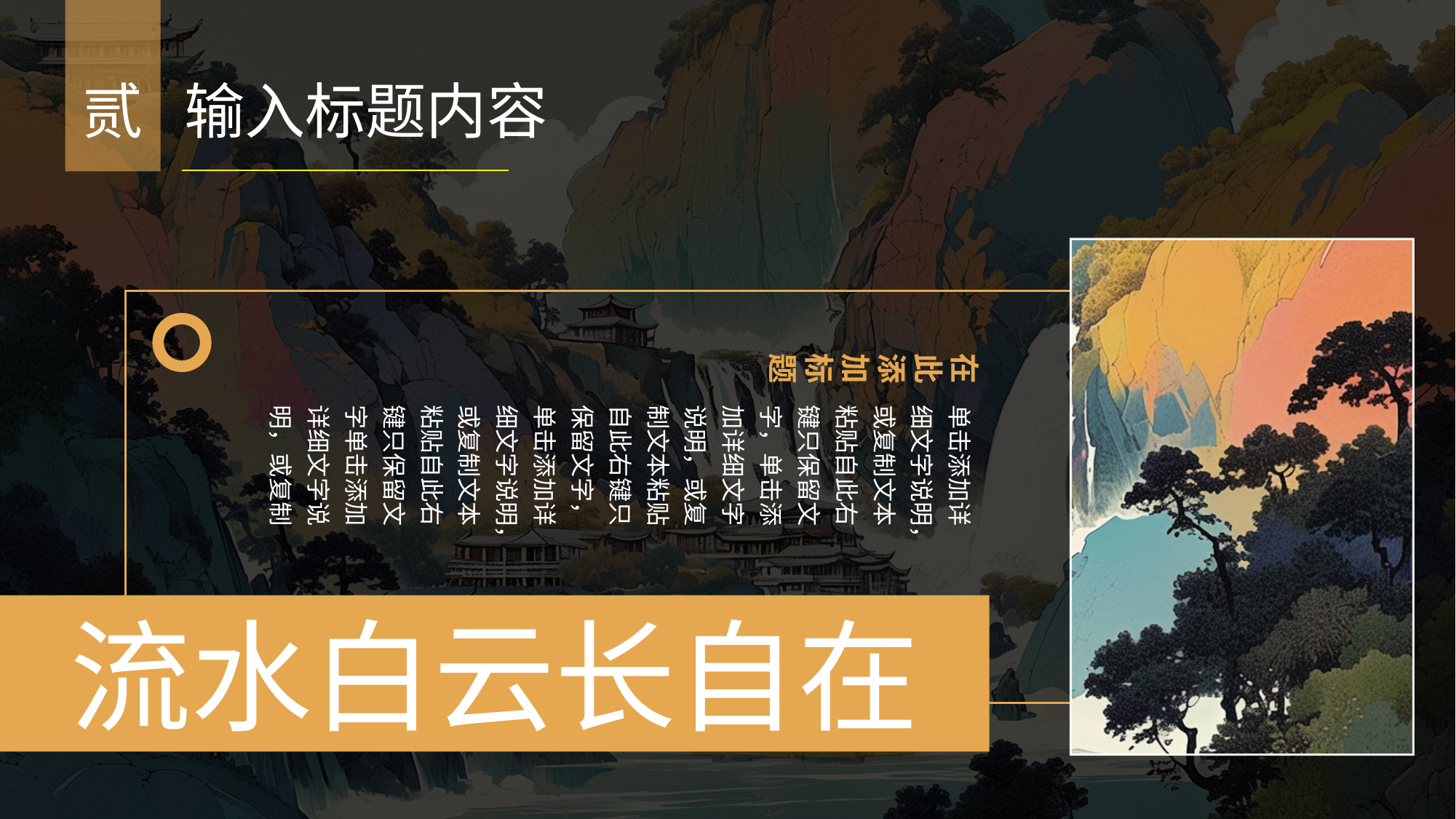

贰
输入标题内容

在此添加标题
单击添加详细文字说明，或复制文本粘贴自此右键只保留文字，单击添加详细文字说明，或复制文本粘贴自此右键只保留文字，单击添加详细文字说明，或复制文本粘贴自此右键只保留文字单击添加详细文字说明，或复制
流水白云长自在